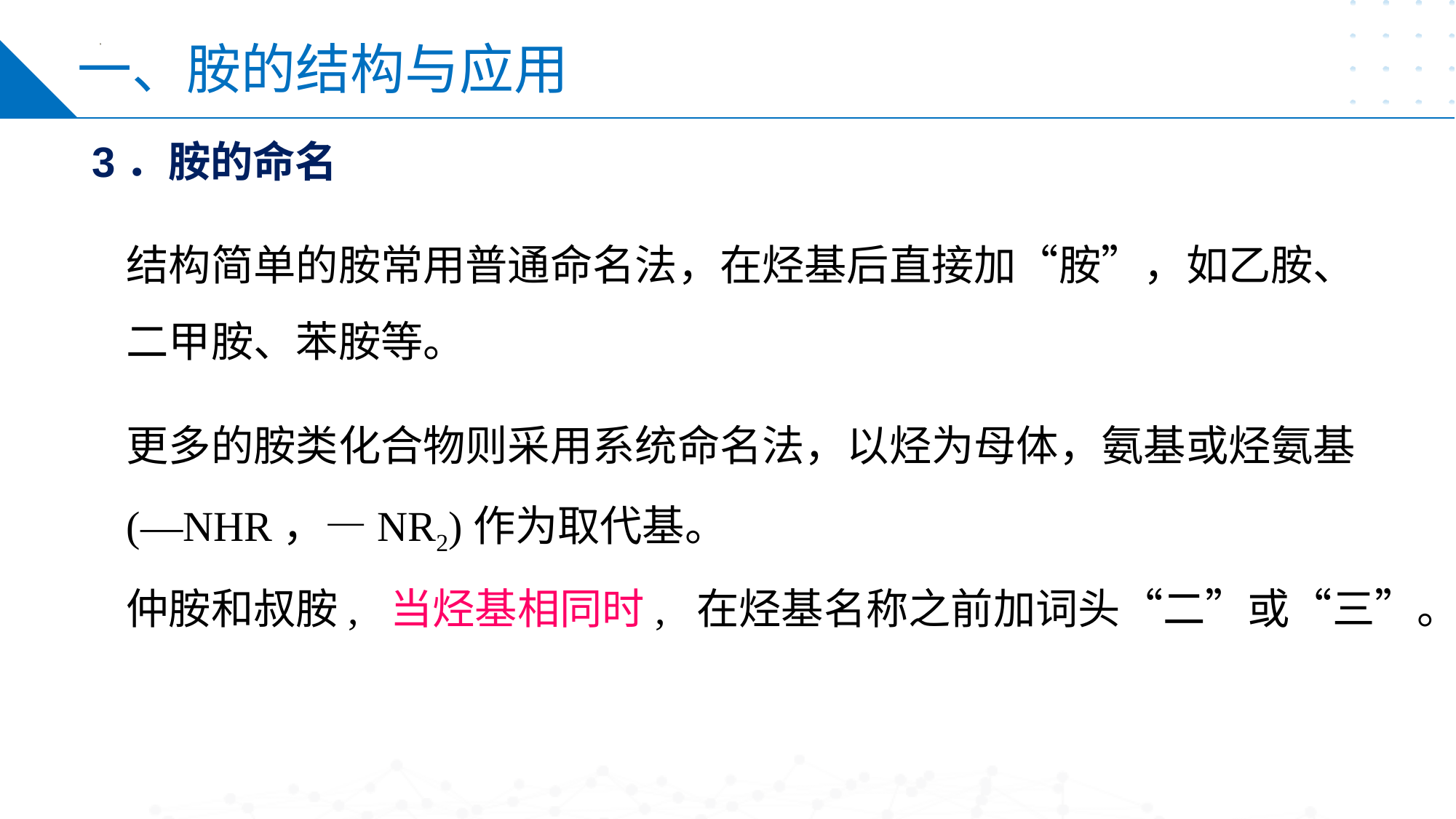

一、胺的结构与应用
3．胺的命名
结构简单的胺常用普通命名法，在烃基后直接加“胺”，如乙胺、二甲胺、苯胺等。
更多的胺类化合物则采用系统命名法，以烃为母体，氨基或烃氨基(—NHR，—NR2)作为取代基。
仲胺和叔胺,  当烃基相同时,  在烃基名称之前加词头“二”或“三”。